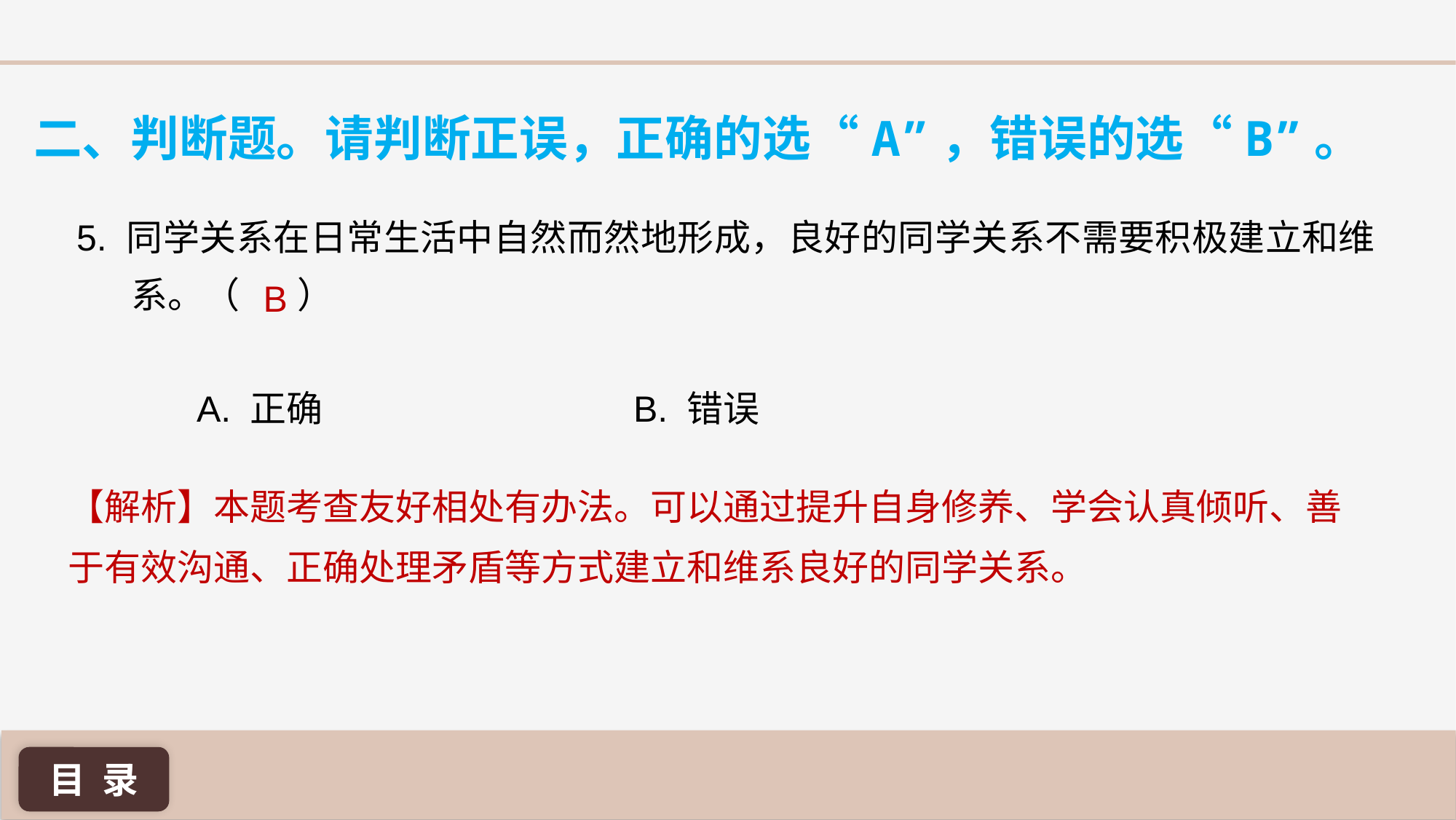

二、判断题。请判断正误，正确的选“A”，错误的选“B”。
5. 同学关系在日常生活中自然而然地形成，良好的同学关系不需要积极建立和维系。（       ）
B
A. 正确 			B. 错误
【解析】本题考查友好相处有办法。可以通过提升自身修养、学会认真倾听、善于有效沟通、正确处理矛盾等方式建立和维系良好的同学关系。